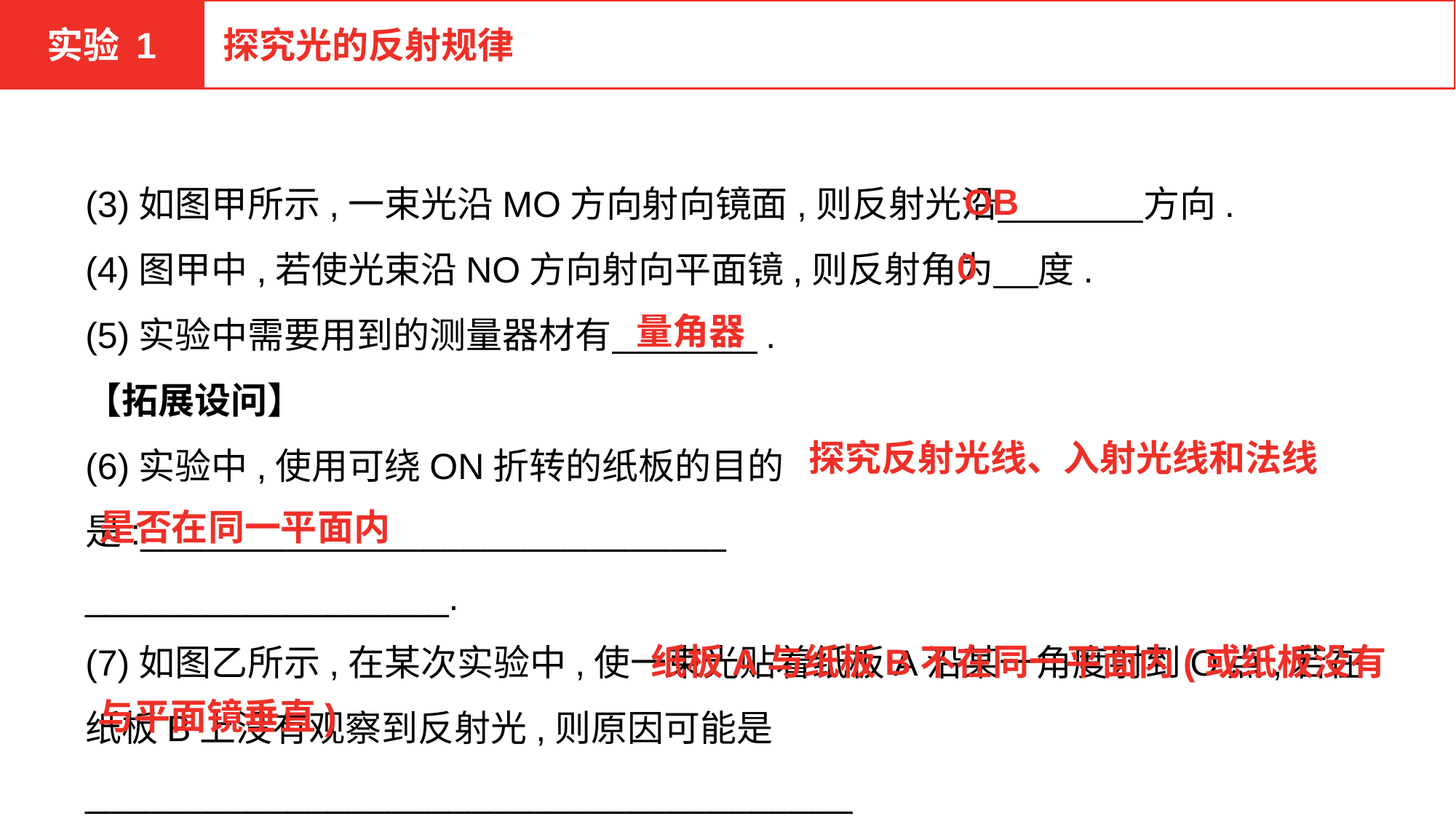

实验 1
探究光的反射规律
(3)如图甲所示,一束光沿MO方向射向镜面,则反射光沿　　　　方向.
(4)图甲中,若使光束沿NO方向射向平面镜,则反射角为　 度.
(5)实验中需要用到的测量器材有　　　　.
【拓展设问】
(6)实验中,使用可绕ON折转的纸板的目的是:_____________________________
__________________.
(7)如图乙所示,在某次实验中,使一束光贴着纸板A沿某一角度射到O点,若在纸板B上没有观察到反射光,则原因可能是______________________________________
______________.
OB
0
量角器
探究反射光线、入射光线和法线
是否在同一平面内
纸板A与纸板B不在同一平面内(或纸板没有
与平面镜垂直)